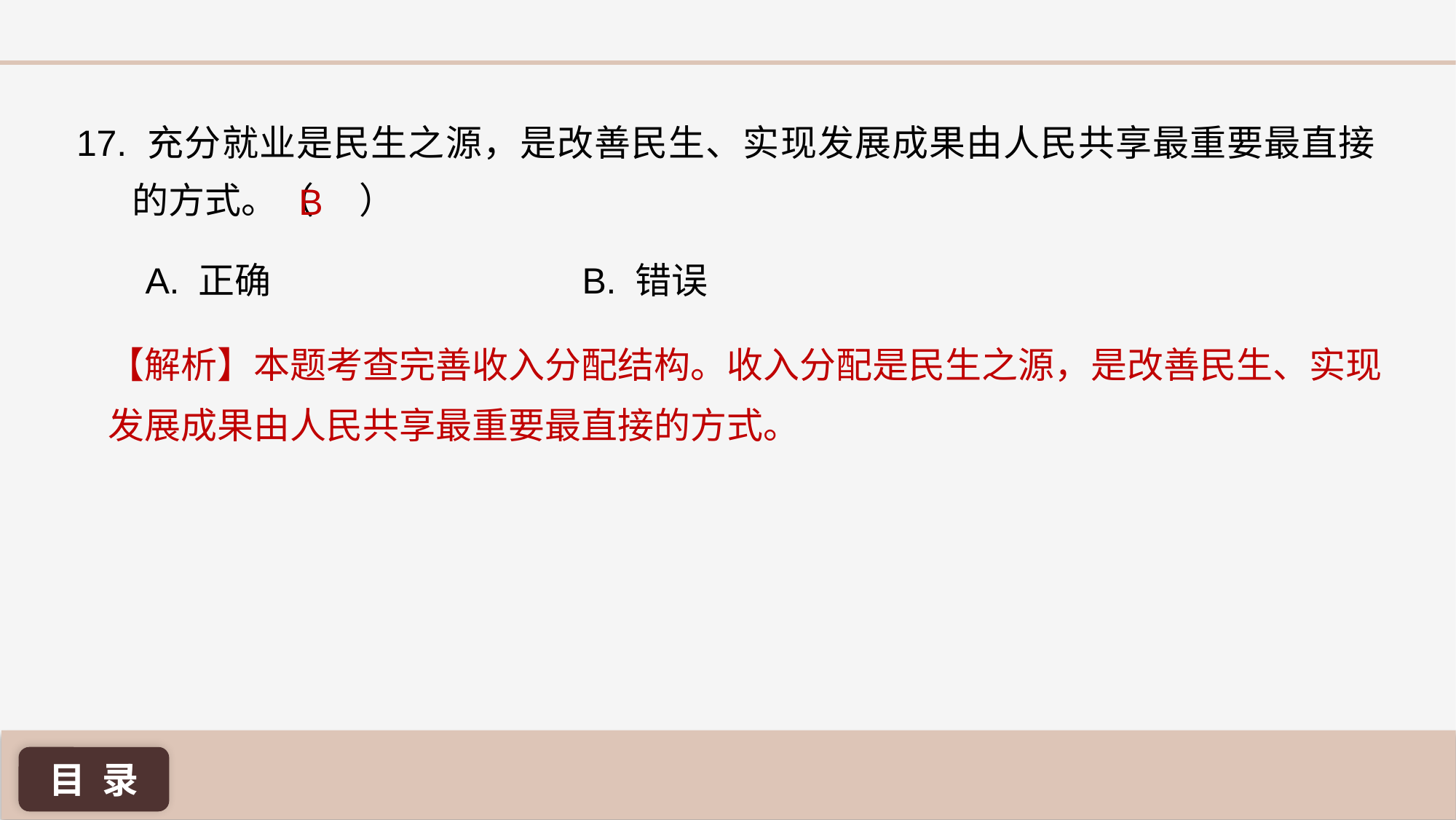

17. 充分就业是民生之源，是改善民生、实现发展成果由人民共享最重要最直接的方式。（	 ）
B
A. 正确 			B. 错误
【解析】本题考查完善收入分配结构。收入分配是民生之源，是改善民生、实现发展成果由人民共享最重要最直接的方式。